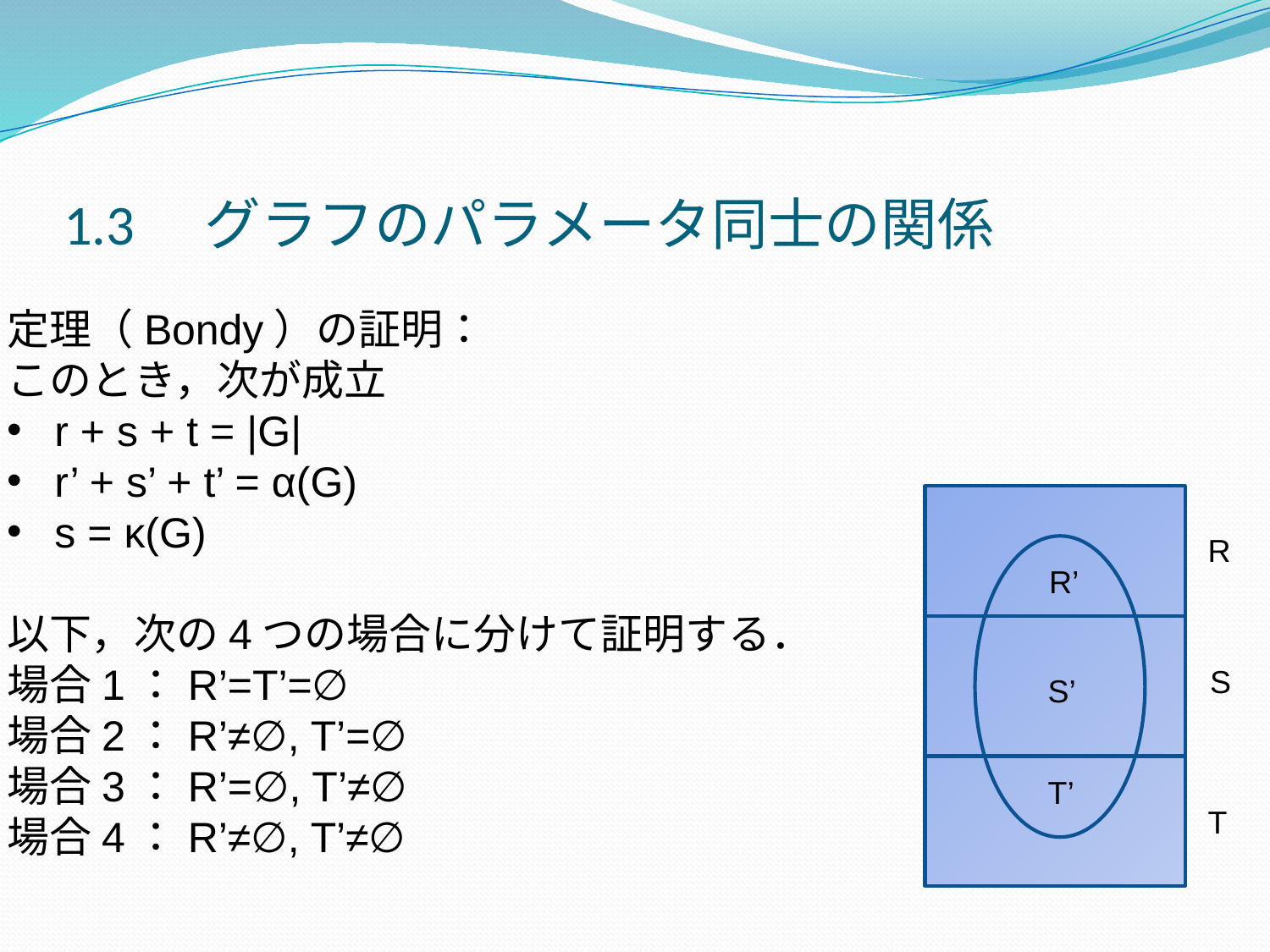

# 1.3　グラフのパラメータ同士の関係
定理（Bondy）の証明：
このとき，次が成立
r + s + t = |G|
r’ + s’ + t’ = α(G)
s = κ(G)

以下，次の4つの場合に分けて証明する．
場合1：R’=T’=∅
場合2：R’≠∅, T’=∅
場合3：R’=∅, T’≠∅
場合4：R’≠∅, T’≠∅

R

R’
S
S’
T’
T